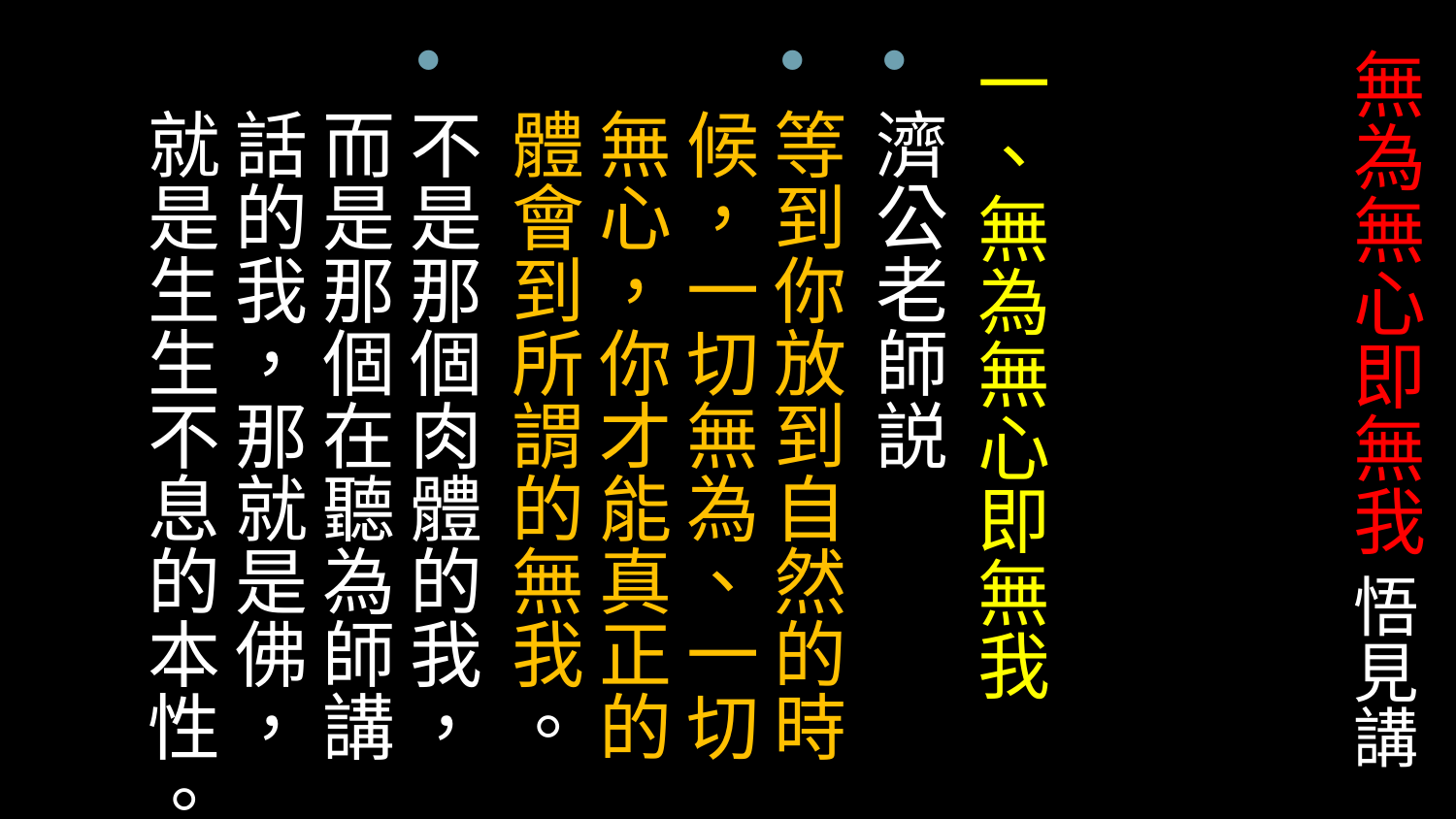

# 無為無心即無我 悟見講
一、無為無心即無我
濟公老師説
等到你放到自然的時候，一切無為、一切無心，你才能真正的體會到所謂的無我。
不是那個肉體的我，而是那個在聽為師講話的我，那就是佛，就是生生不息的本性。